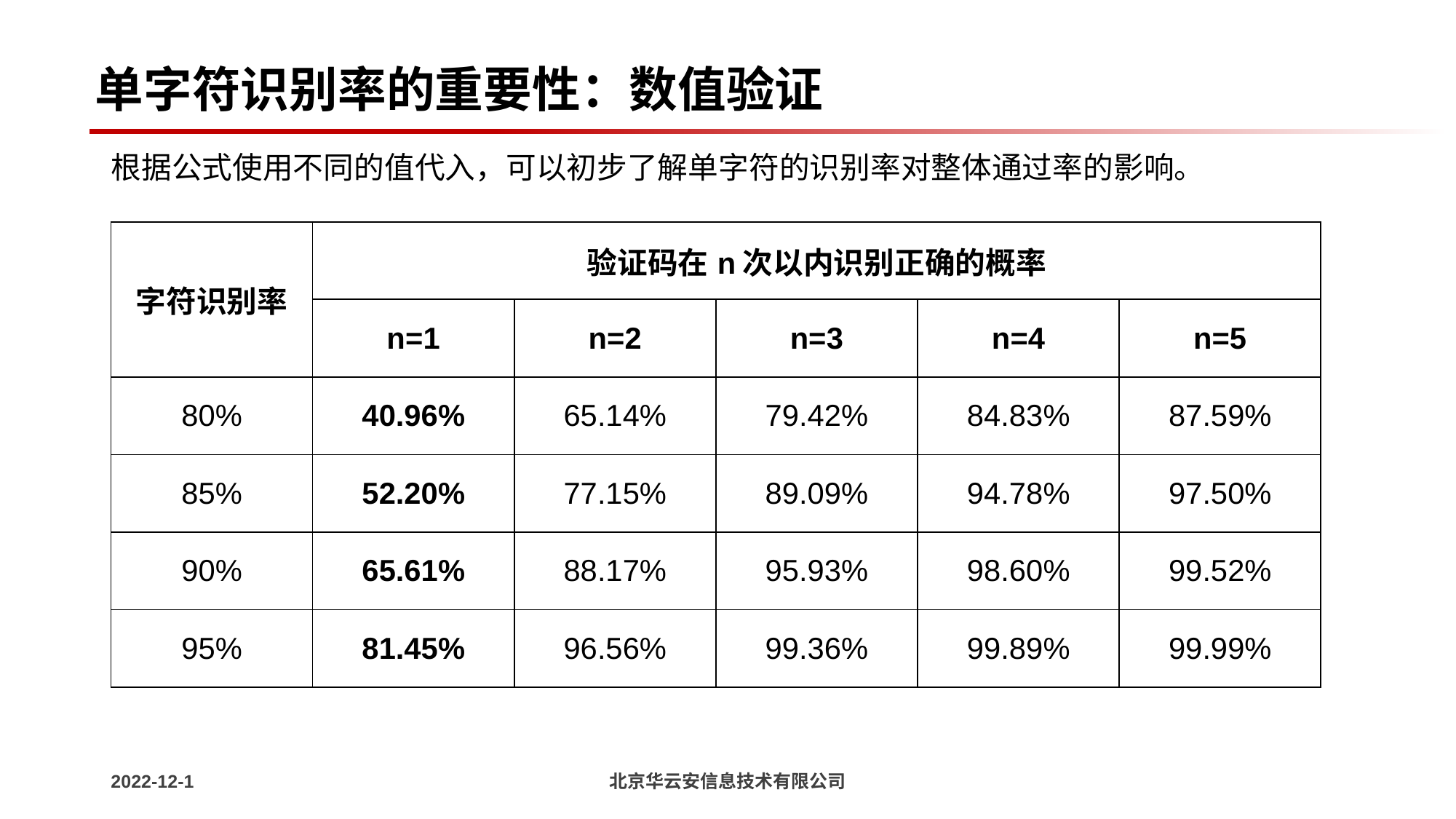

# 单字符识别率的重要性：数值验证

根据公式使用不同的值代入，可以初步了解单字符的识别率对整体通过率的影响。

| 字符识别率 | 验证码在n次以内识别正确的概率 |  |  |  |  |
| --- | --- | --- | --- | --- | --- |
|  | n=1 | n=2 | n=3 | n=4 | n=5 |
| 80% | 40.96% | 65.14% | 79.42% | 84.83% | 87.59% |
| 85% | 52.20% | 77.15% | 89.09% | 94.78% | 97.50% |
| 90% | 65.61% | 88.17% | 95.93% | 98.60% | 99.52% |
| 95% | 81.45% | 96.56% | 99.36% | 99.89% | 99.99% |
2022-12-1
北京华云安信息技术有限公司
16